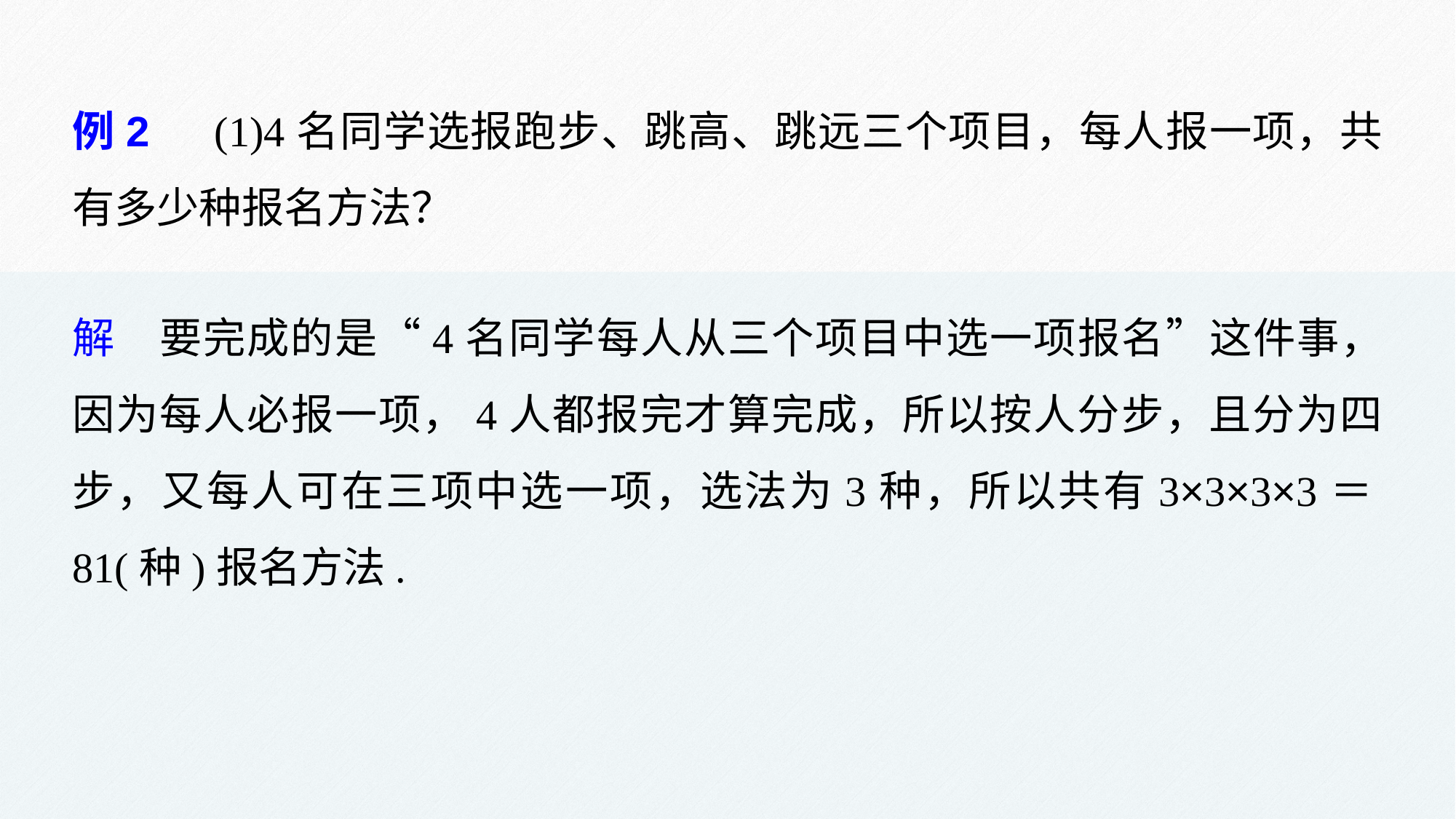

例2　(1)4名同学选报跑步、跳高、跳远三个项目，每人报一项，共有多少种报名方法？
解　要完成的是“4名同学每人从三个项目中选一项报名”这件事，因为每人必报一项，4人都报完才算完成，所以按人分步，且分为四步，又每人可在三项中选一项，选法为3种，所以共有3×3×3×3＝81(种)报名方法.